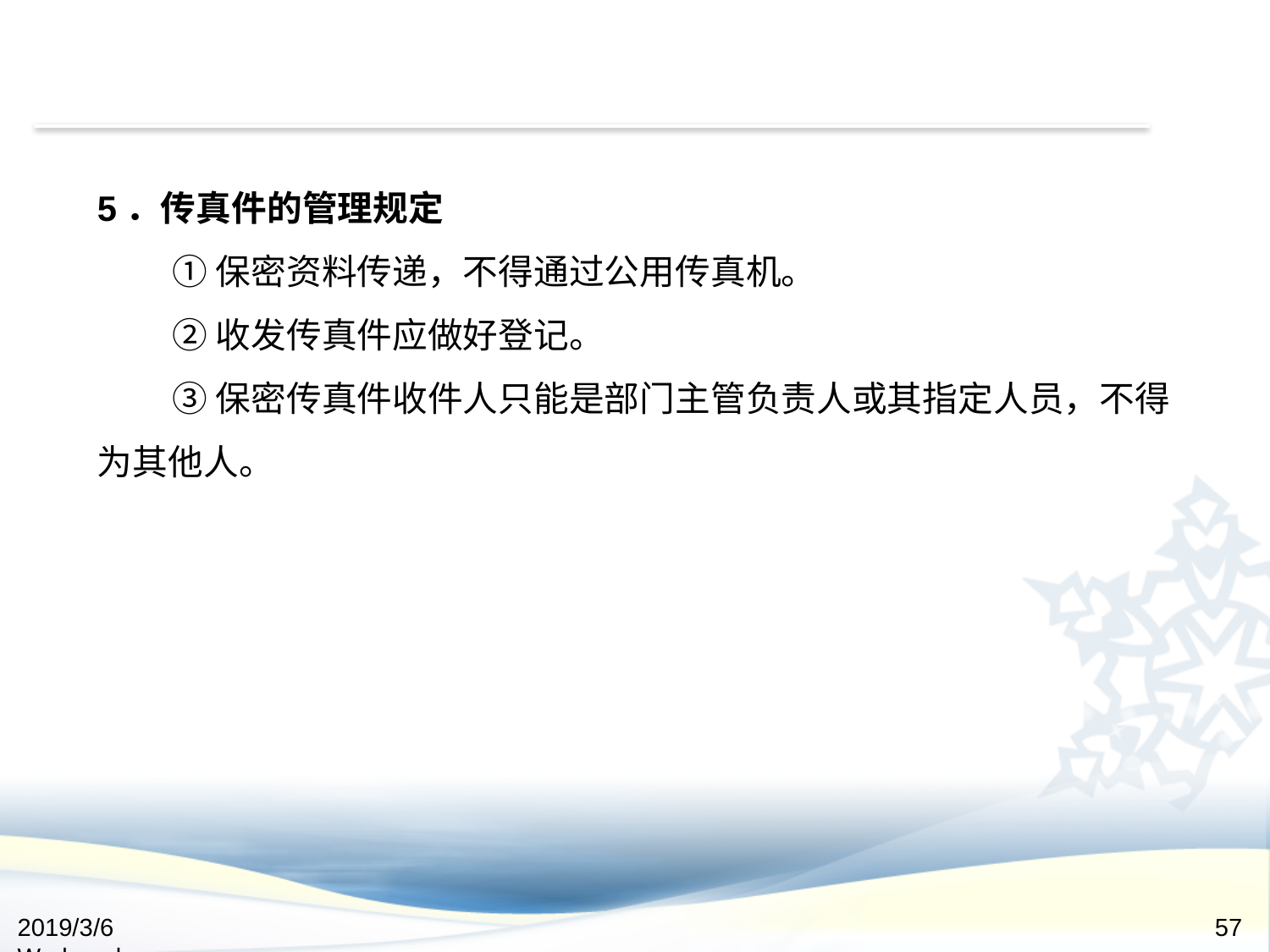

5．传真件的管理规定
①保密资料传递，不得通过公用传真机。
②收发传真件应做好登记。
③保密传真件收件人只能是部门主管负责人或其指定人员，不得为其他人。